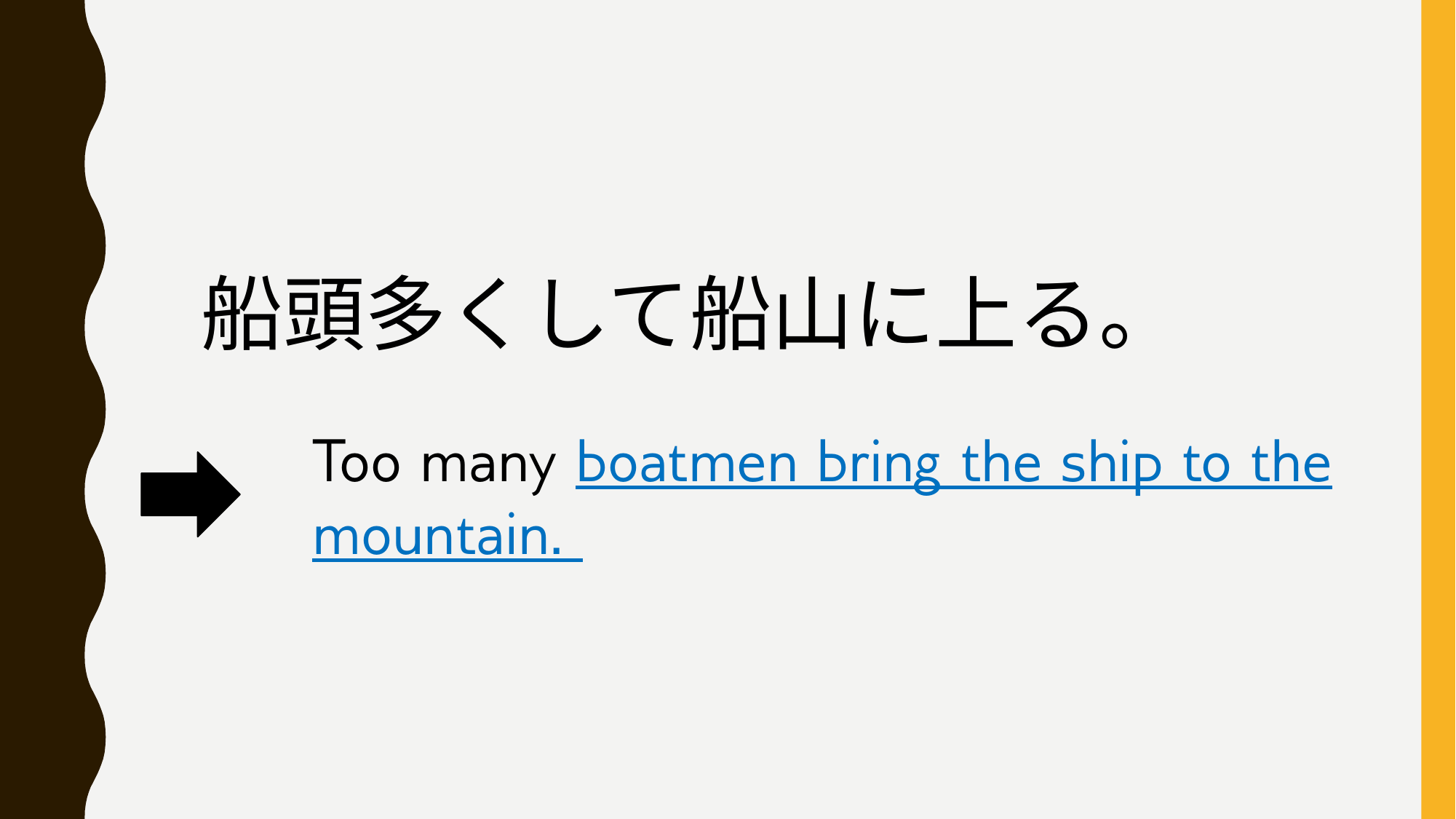

船頭多くして船山に上る。
Too many boatmen bring the ship to the mountain.